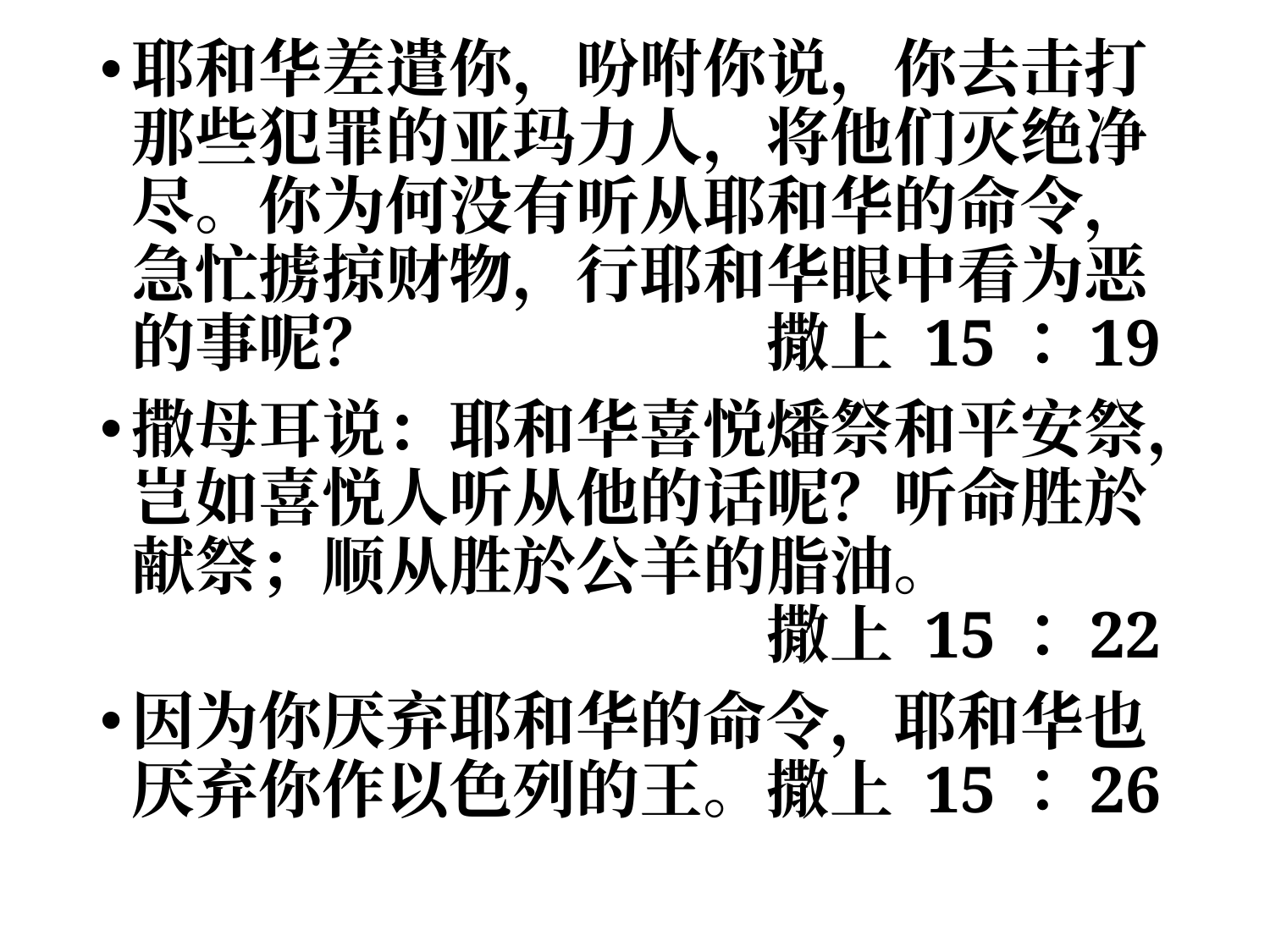

耶和华差遣你，吩咐你说，你去击打那些犯罪的亚玛力人，将他们灭绝净尽。你为何没有听从耶和华的命令，急忙掳掠财物，行耶和华眼中看为恶的事呢？			撒上 15：19
撒母耳说：耶和华喜悦燔祭和平安祭，岂如喜悦人听从他的话呢？听命胜於献祭；顺从胜於公羊的脂油。							撒上 15：22
因为你厌弃耶和华的命令，耶和华也厌弃你作以色列的王。撒上 15：26